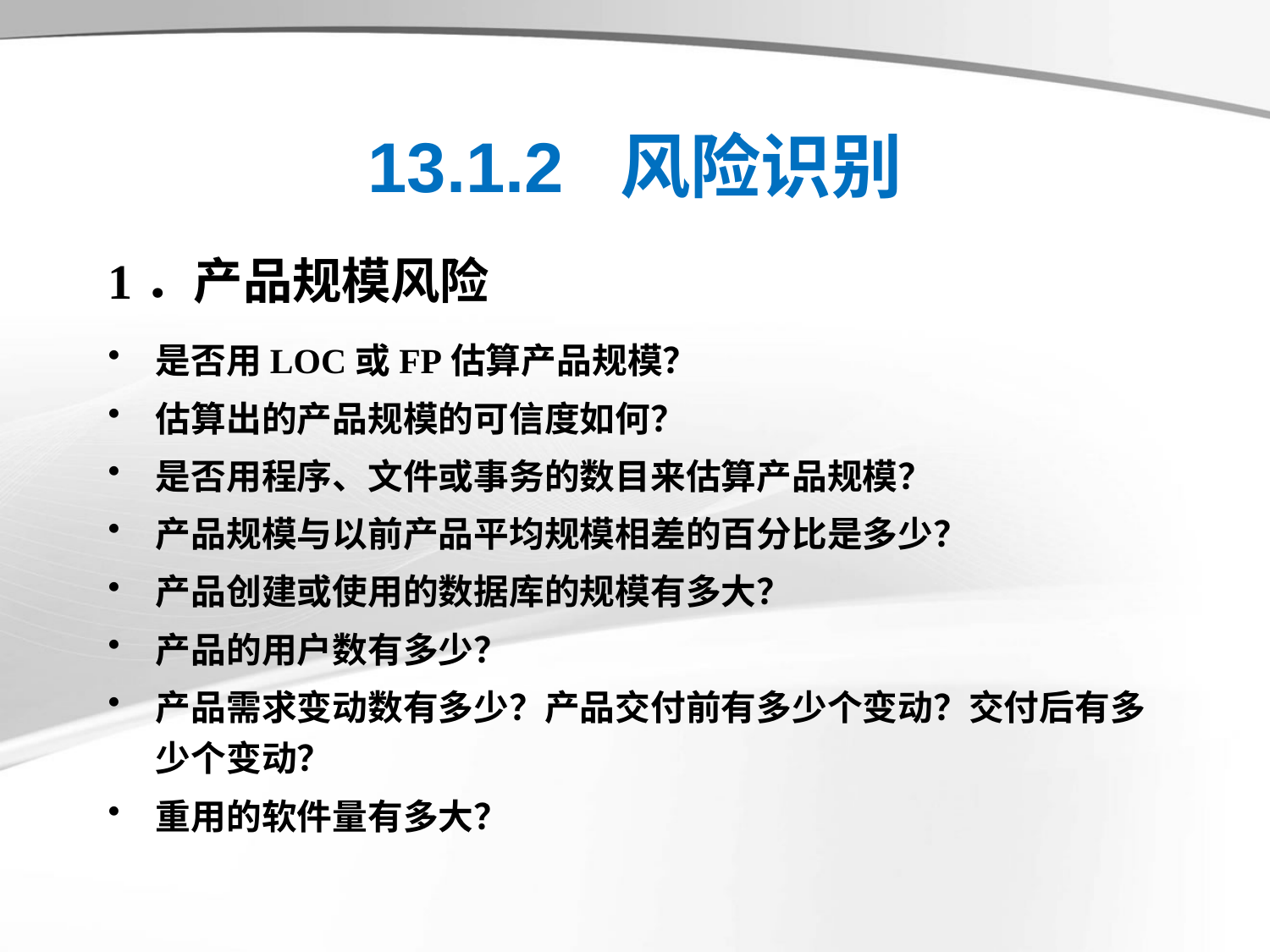

# 13.1.2  风险识别
1．产品规模风险
是否用LOC或FP估算产品规模？
估算出的产品规模的可信度如何？
是否用程序、文件或事务的数目来估算产品规模？
产品规模与以前产品平均规模相差的百分比是多少？
产品创建或使用的数据库的规模有多大？
产品的用户数有多少？
产品需求变动数有多少？产品交付前有多少个变动？交付后有多少个变动？
重用的软件量有多大？